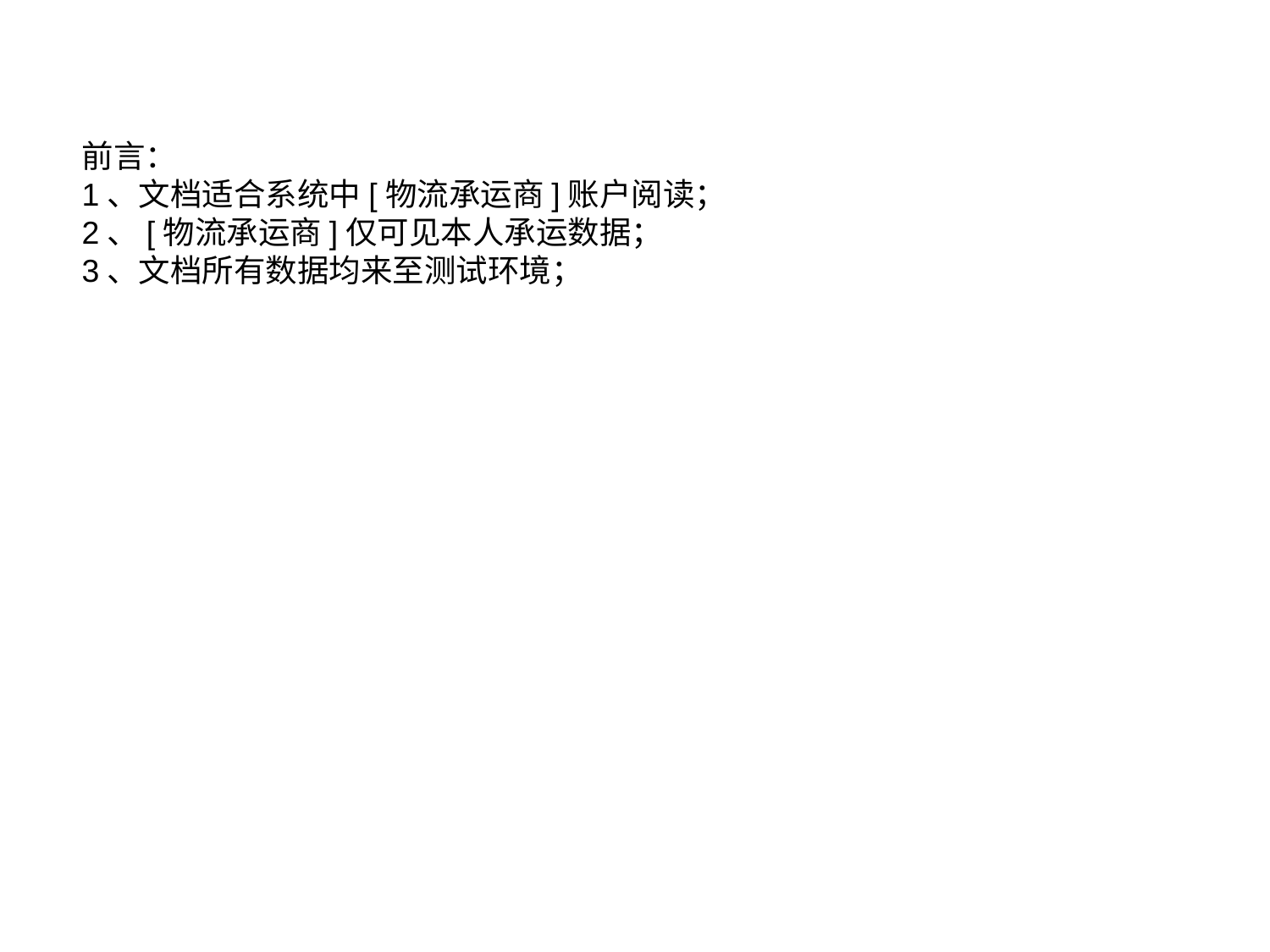

前言：
1、文档适合系统中[物流承运商]账户阅读；
2、[物流承运商]仅可见本人承运数据；
3、文档所有数据均来至测试环境；